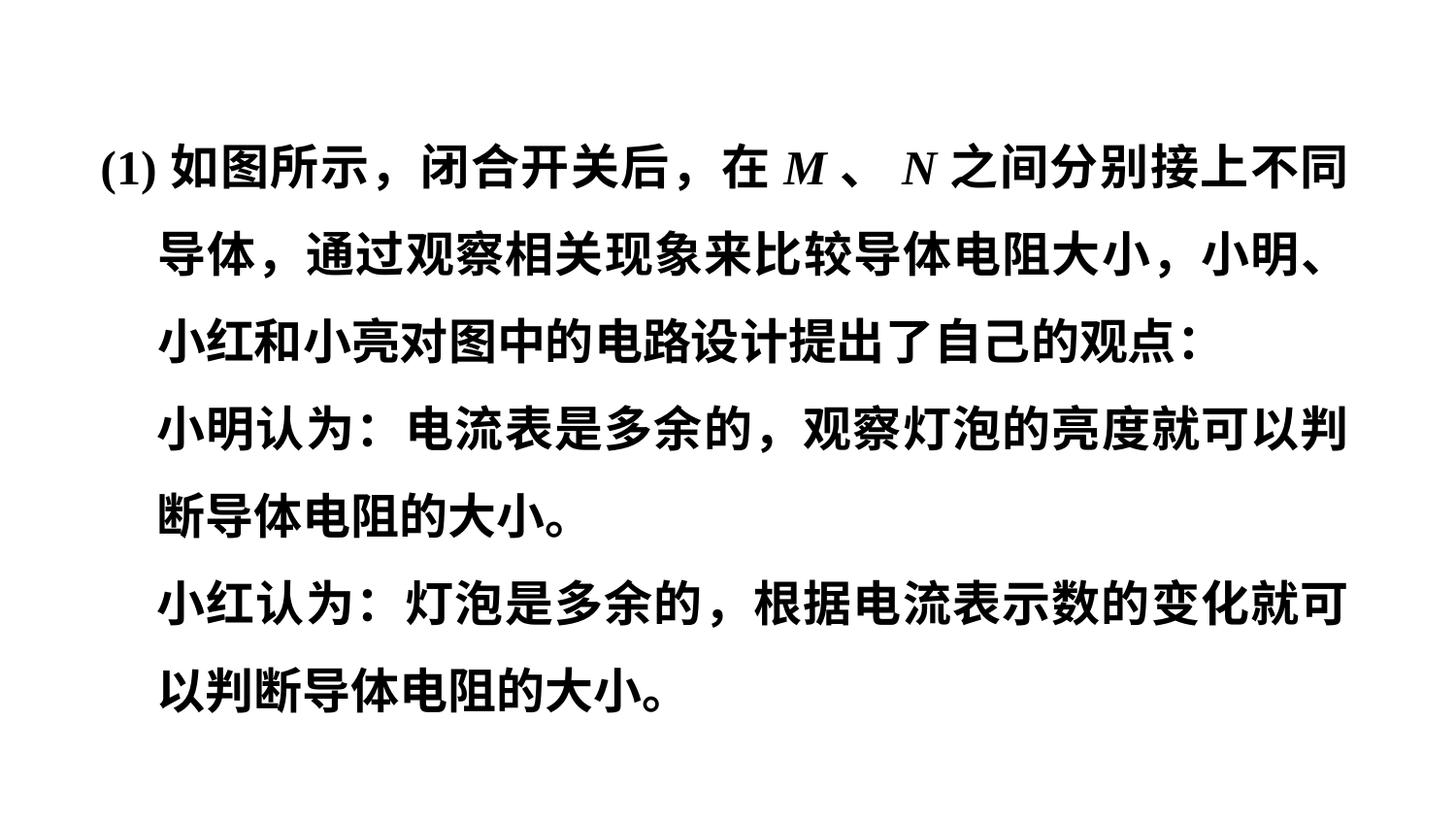

(1)如图所示，闭合开关后，在M、N之间分别接上不同导体，通过观察相关现象来比较导体电阻大小，小明、小红和小亮对图中的电路设计提出了自己的观点：
小明认为：电流表是多余的，观察灯泡的亮度就可以判断导体电阻的大小。
小红认为：灯泡是多余的，根据电流表示数的变化就可以判断导体电阻的大小。